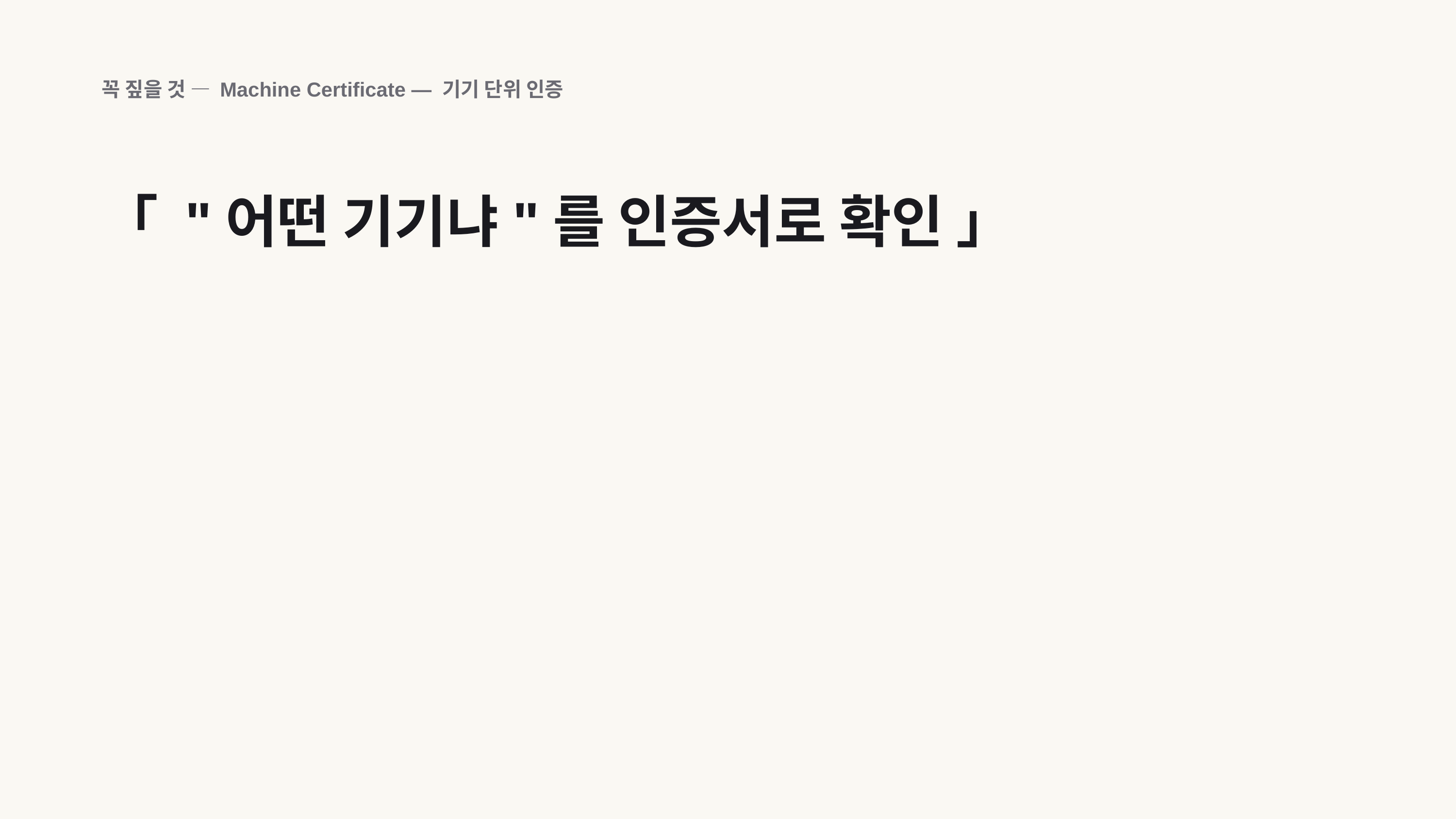

꼭 짚을 것 — Machine Certificate — 기기 단위 인증
「 "어떤 기기냐"를 인증서로 확인 」